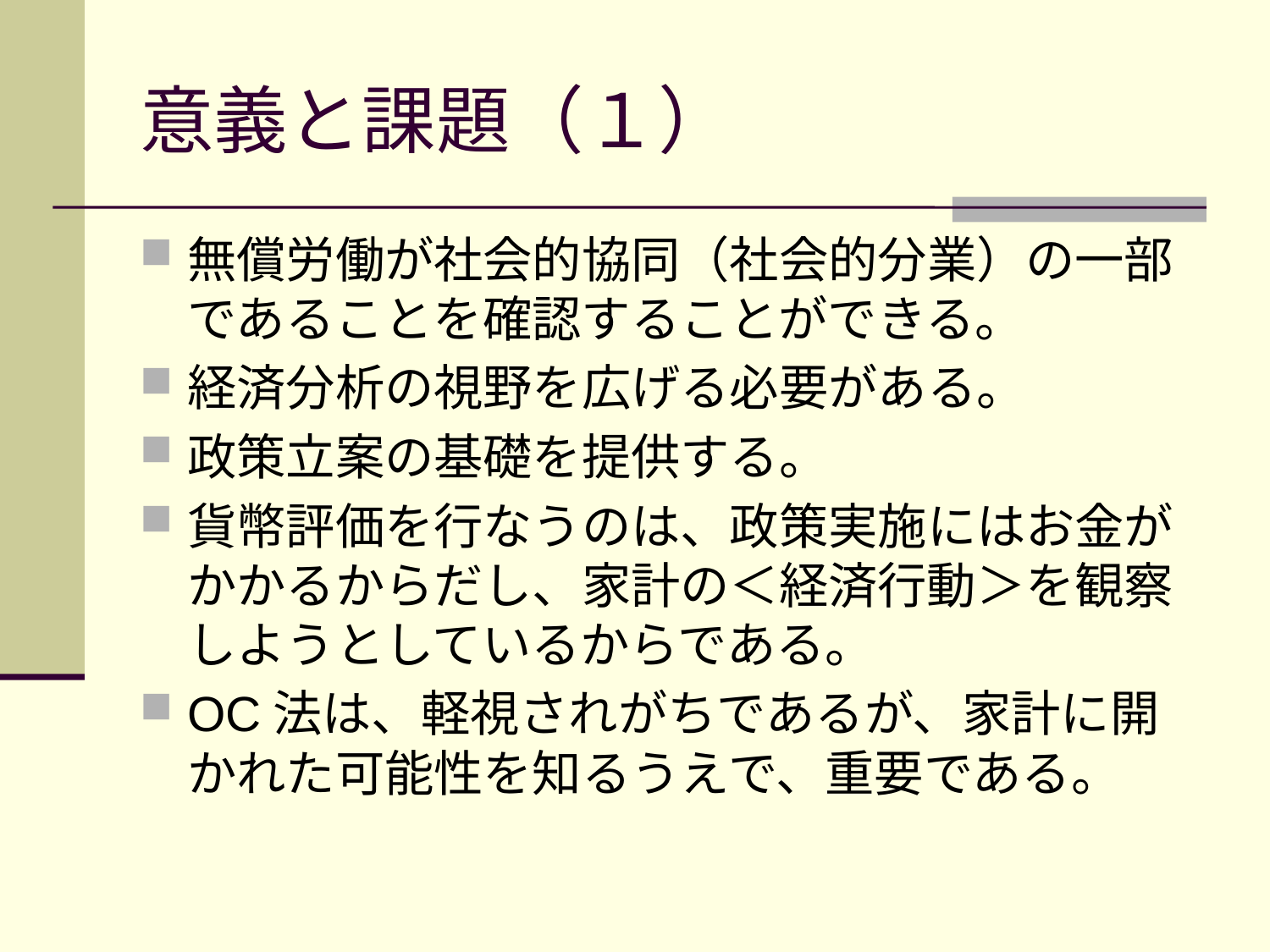

# 意義と課題（１）
無償労働が社会的協同（社会的分業）の一部であることを確認することができる。
経済分析の視野を広げる必要がある。
政策立案の基礎を提供する。
貨幣評価を行なうのは、政策実施にはお金がかかるからだし、家計の＜経済行動＞を観察しようとしているからである。
OC法は、軽視されがちであるが、家計に開かれた可能性を知るうえで、重要である。